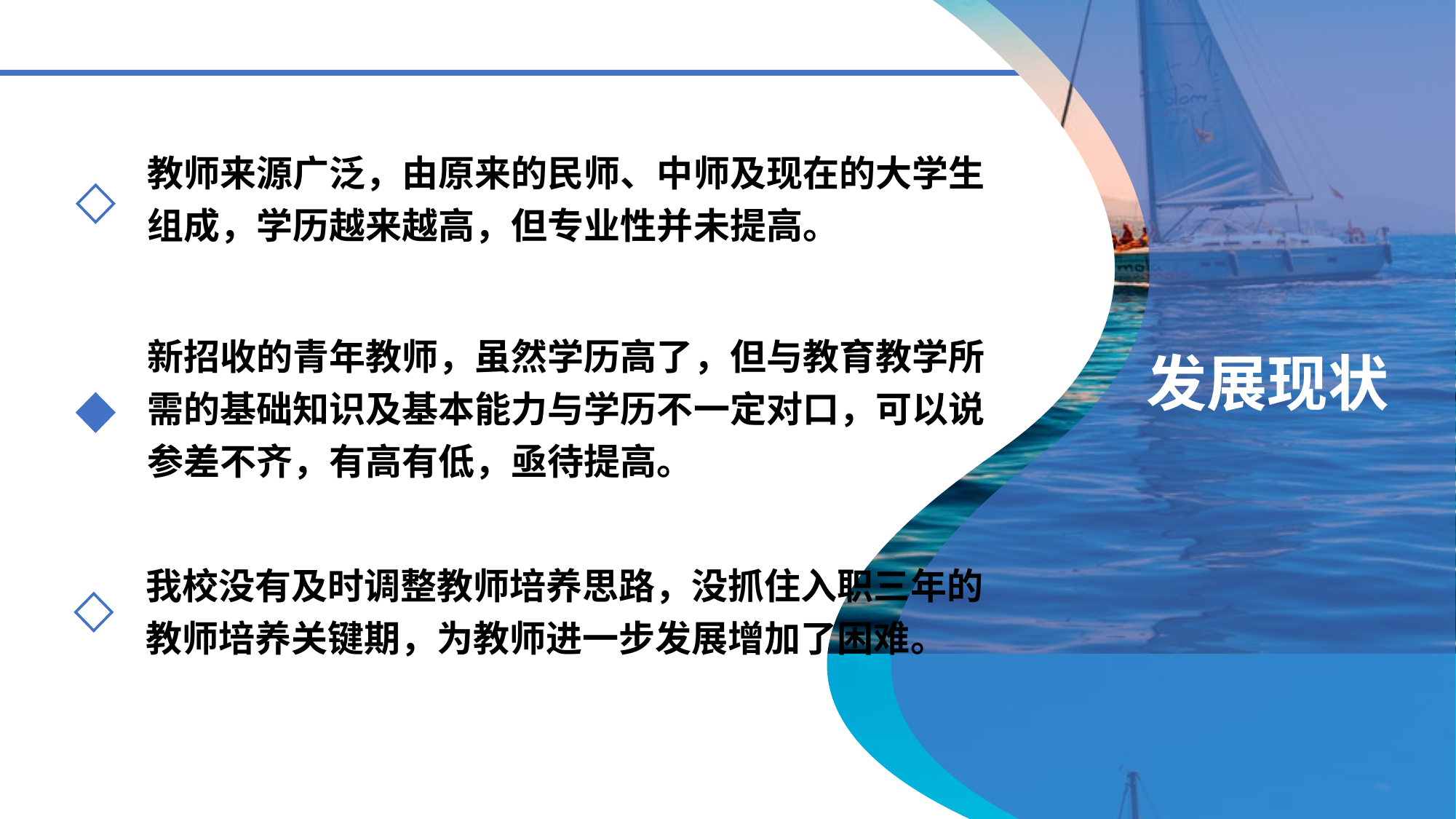

教师来源广泛，由原来的民师、中师及现在的大学生组成，学历越来越高，但专业性并未提高。
发展现状
新招收的青年教师，虽然学历高了，但与教育教学所需的基础知识及基本能力与学历不一定对口，可以说参差不齐，有高有低，亟待提高。

我校没有及时调整教师培养思路，没抓住入职三年的教师培养关键期，为教师进一步发展增加了困难。